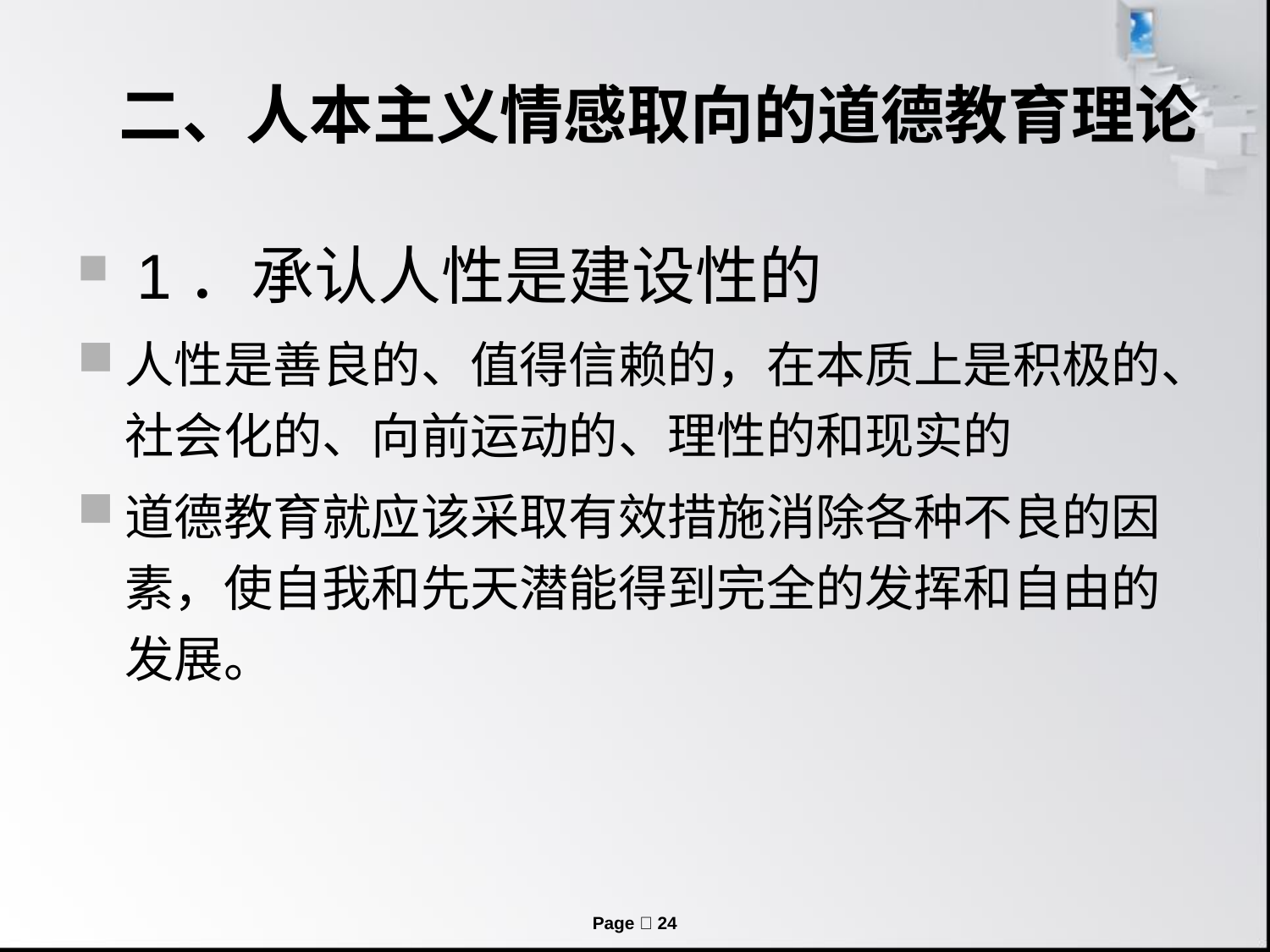

# 二、人本主义情感取向的道德教育理论
 1．承认人性是建设性的
人性是善良的、值得信赖的，在本质上是积极的、社会化的、向前运动的、理性的和现实的
道德教育就应该采取有效措施消除各种不良的因素，使自我和先天潜能得到完全的发挥和自由的发展。